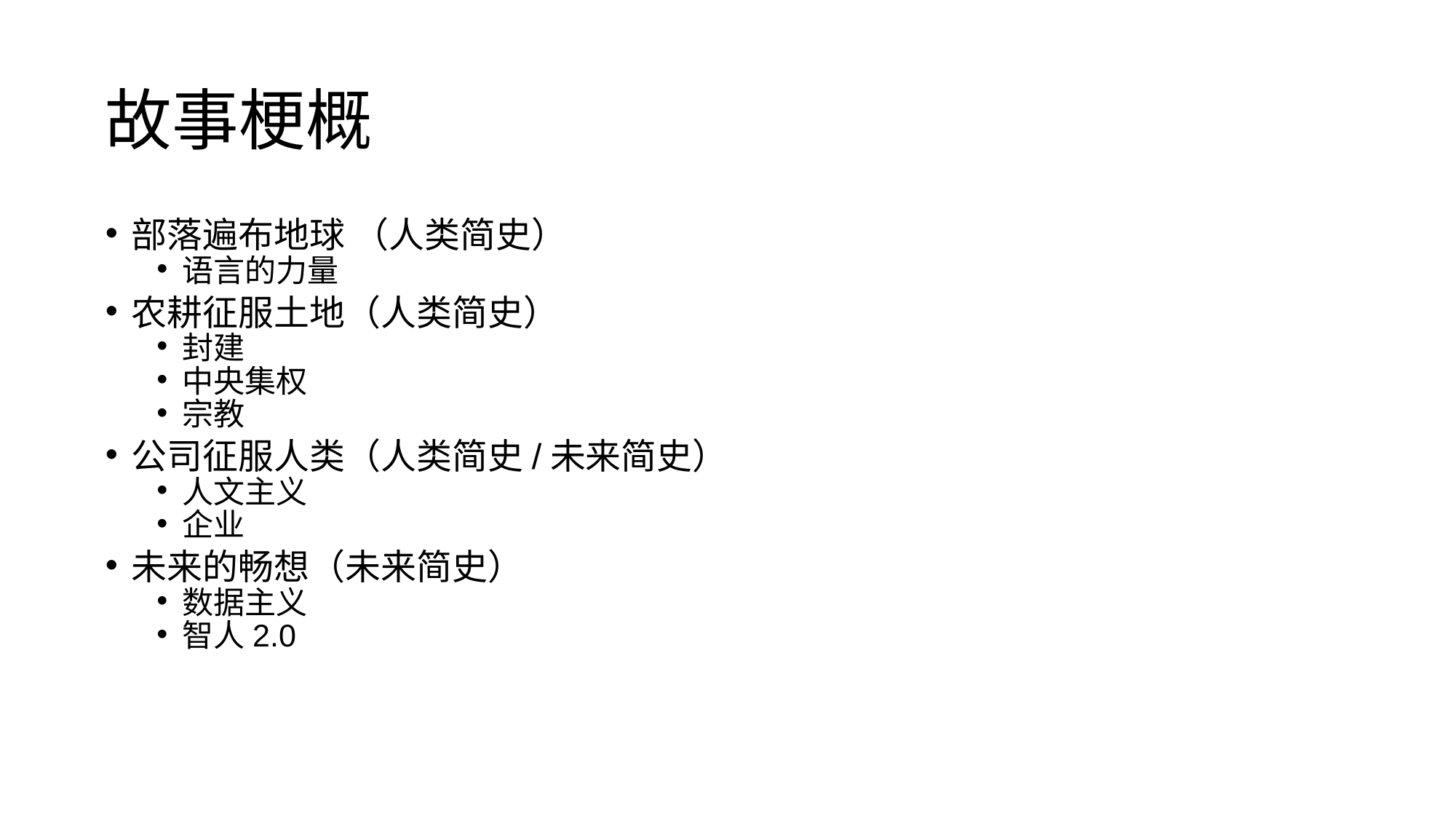

# 故事梗概
部落遍布地球 （人类简史）
语言的力量
农耕征服土地（人类简史）
封建
中央集权
宗教
公司征服人类（人类简史/未来简史）
人文主义
企业
未来的畅想（未来简史）
数据主义
智人2.0